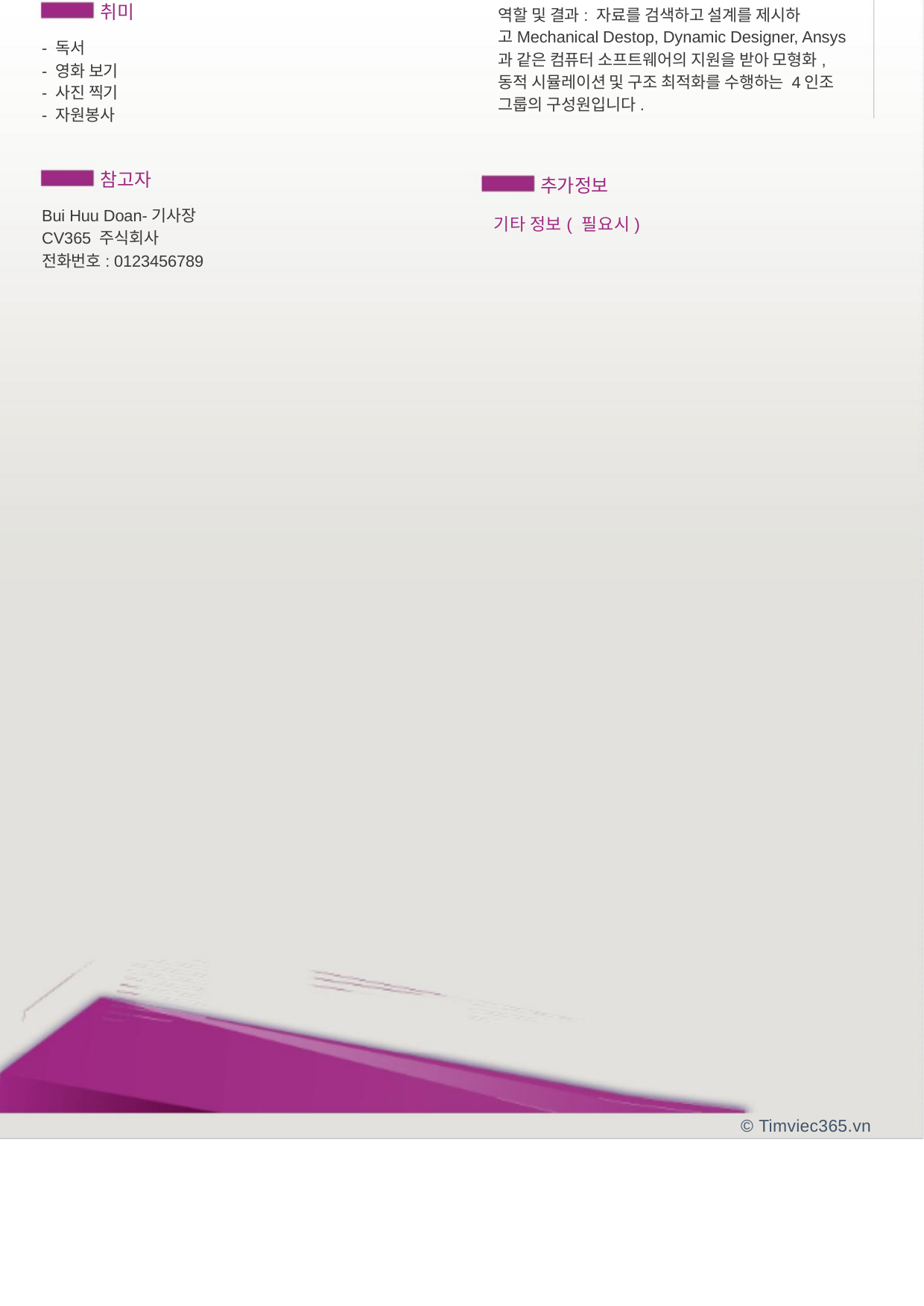

취미
역할 및 결과: 자료를 검색하고 설계를 제시하
고Mechanical Destop, Dynamic Designer, Ansys
과 같은 컴퓨터 소프트웨어의 지원을 받아 모형화,
동적 시뮬레이션 및 구조 최적화를 수행하는 4인조
그룹의 구성원입니다.
- 독서
- 영화 보기
- 사진 찍기
- 자원봉사
참고자
추가정보
Bui Huu Doan-기사장
CV365 주식회사
기타 정보( 필요시)
전화번호: 0123456789
© Timviec365.vn